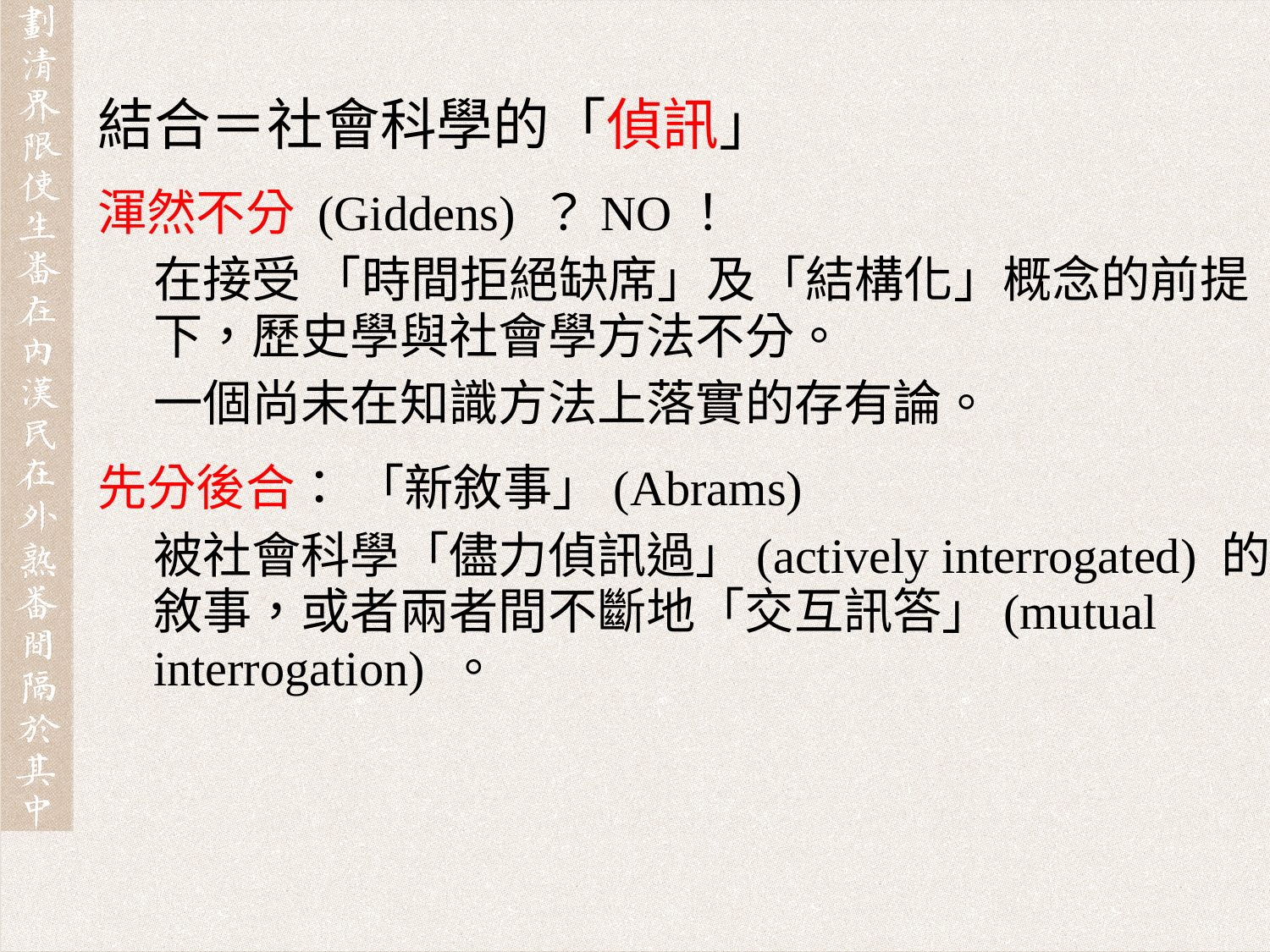

結合＝社會科學的「偵訊」
渾然不分 (Giddens) ？NO！
在接受 「時間拒絕缺席」及「結構化」概念的前提下，歷史學與社會學方法不分。
一個尚未在知識方法上落實的存有論。
先分後合： 「新敘事」(Abrams)
被社會科學「儘力偵訊過」(actively interrogated) 的敘事，或者兩者間不斷地「交互訊答」(mutual interrogation) 。